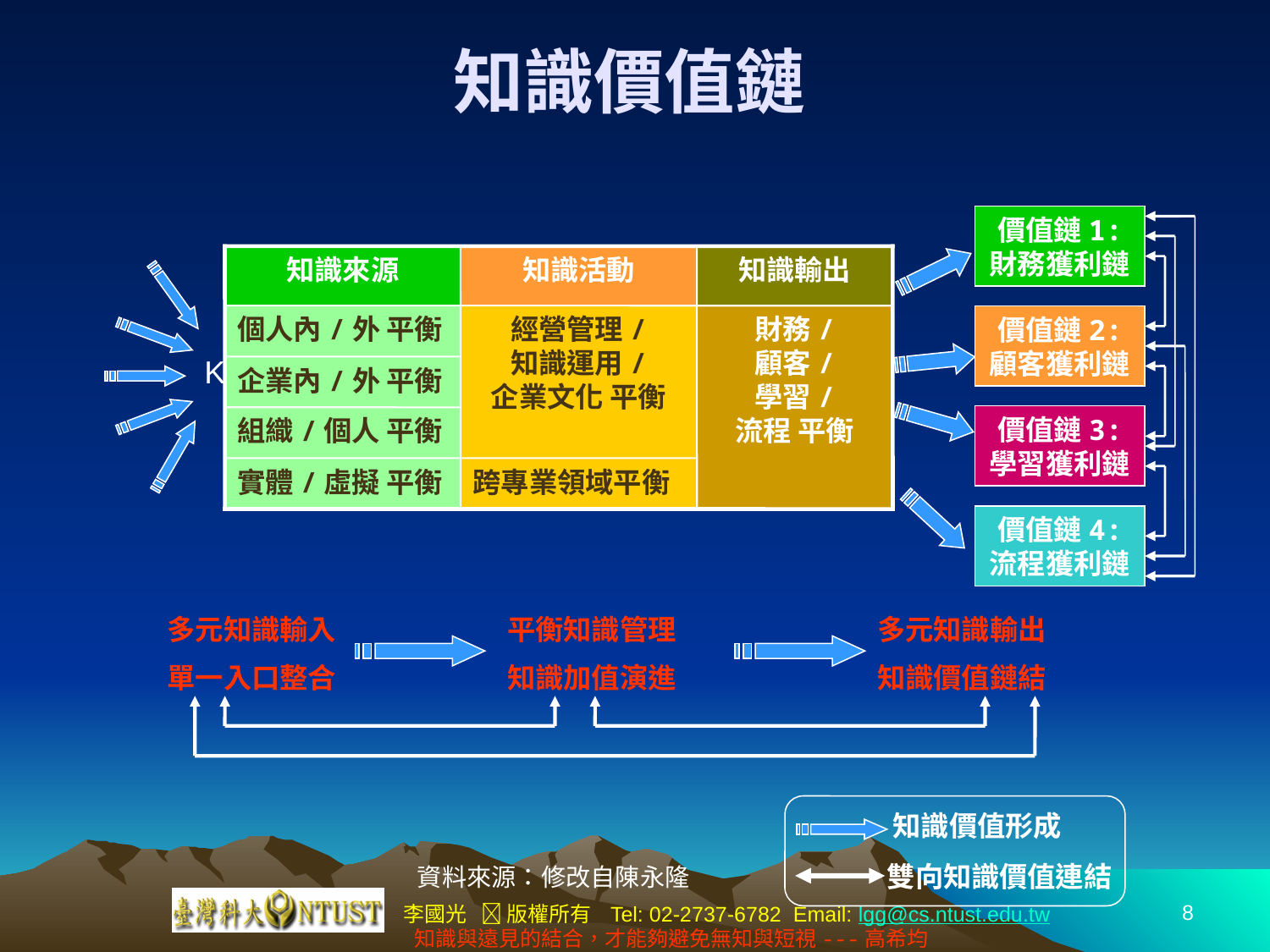

# 知識價值鏈

價值鏈1:
財務獲利鏈

知識來源

知識活動

知識輸出

個人內/外 平衡

經營管理/
知識運用/
企業文化 平衡
財務/
顧客/
學習/
流程 平衡
價值鏈2:
顧客獲利鏈

K

企業內/外 平衡

價值鏈3:
學習獲利鏈
組織/個人 平衡

實體/虛擬 平衡

跨專業領域平衡

價值鏈4:
流程獲利鏈

多元知識輸入
單一入口整合
平衡知識管理
知識加值演進
多元知識輸出
知識價值鏈結

      知識價值形成

             雙向知識價值連結
資料來源：修改自陳永隆
8